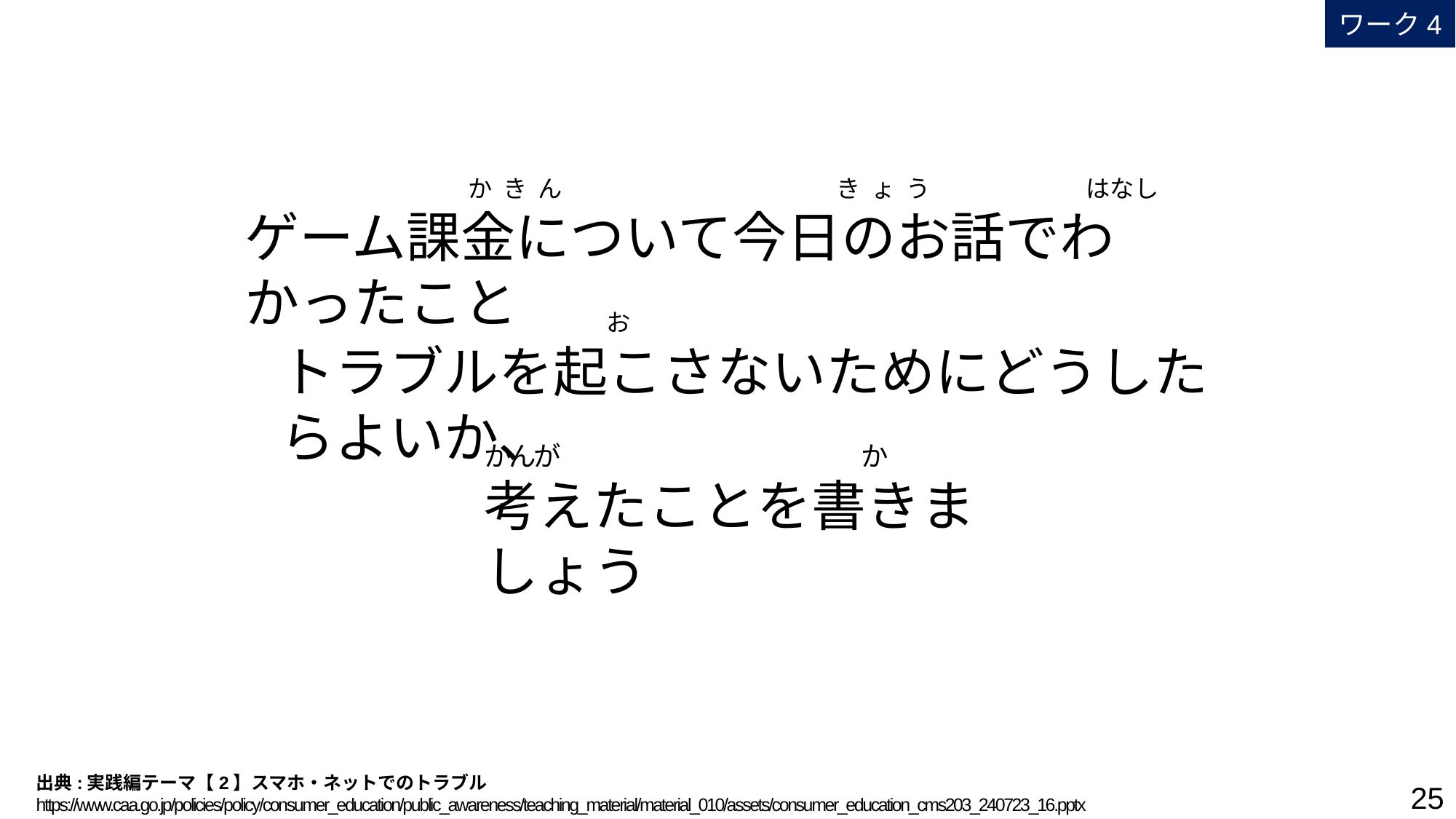

ワーク4
　　　　　　　　　かきん　　　　　　　　　　    きょう　　　　　　はなし
ゲーム課金について今日のお話でわかったこと
　　　　　　　　　　　　　 お
トラブルを起こさないためにどうしたらよいか、
かんが　　　　　　　　　　　か
考えたことを書きましょう
出典:実践編テーマ【2】スマホ・ネットでのトラブル
https://www.caa.go.jp/policies/policy/consumer_education/public_awareness/teaching_material/material_010/assets/consumer_education_cms203_240723_16.pptx
25